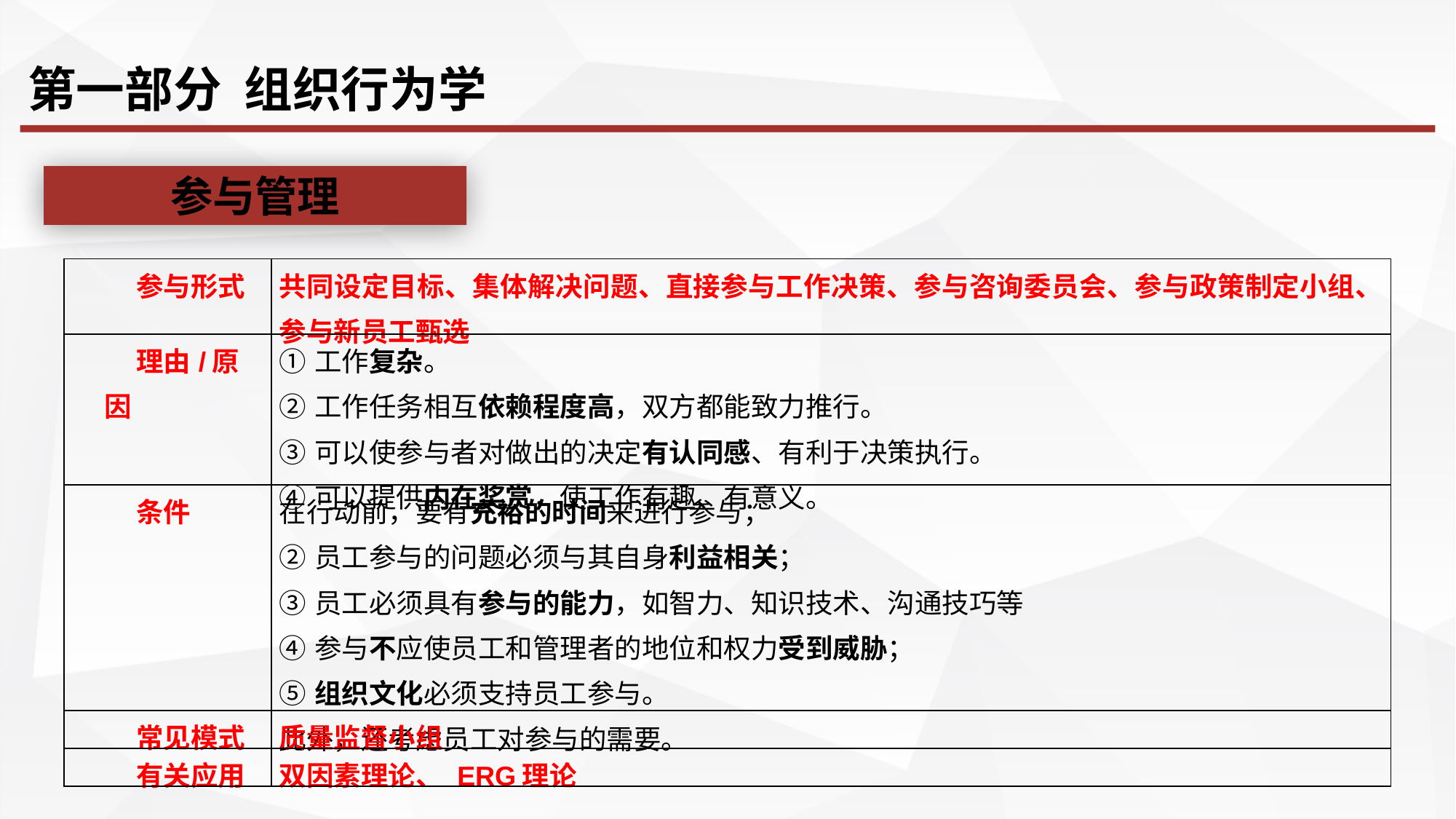

第一部分  组织行为学

参与管理
| 参与形式 | 共同设定目标、集体解决问题、直接参与工作决策、参与咨询委员会、参与政策制定小组、参与新员工甄选 |
| --- | --- |
| 理由/原因 | ①工作复杂。 ②工作任务相互依赖程度高，双方都能致力推行。 ③可以使参与者对做出的决定有认同感、有利于决策执行。 ④可以提供内在奖赏，使工作有趣、有意义。 |
| 条件 | 在行动前，要有充裕的时间来进行参与； ②员工参与的问题必须与其自身利益相关； ③员工必须具有参与的能力，如智力、知识技术、沟通技巧等 ④参与不应使员工和管理者的地位和权力受到威胁； ⑤组织文化必须支持员工参与。 此外，还考虑员工对参与的需要。 |
| 常见模式 | 质量监督小组 |
| 有关应用 | 双因素理论、 ERG理论 |